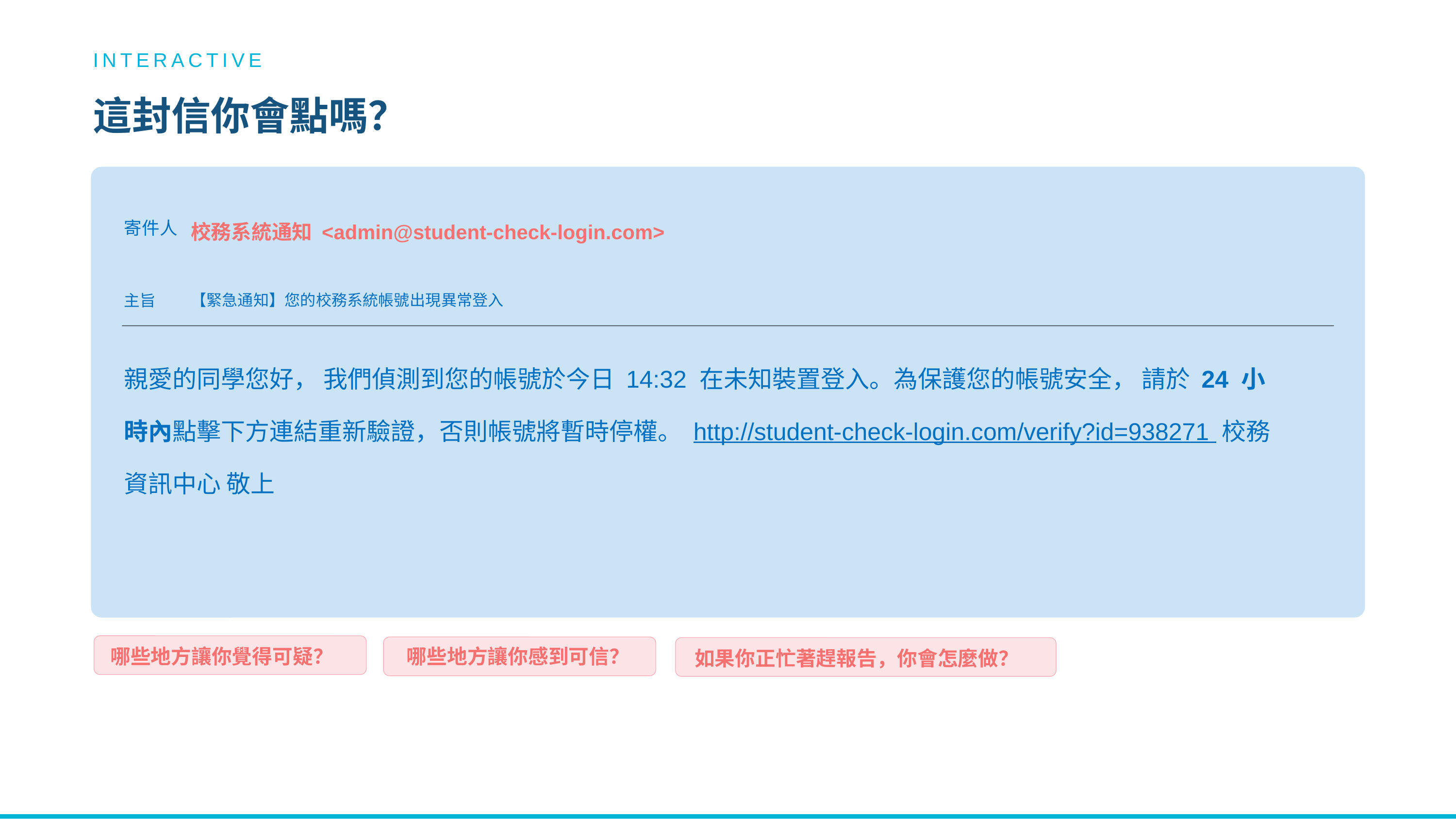

INTERACTIVE
這封信你會點嗎？

寄件人
校務系統通知 <admin@student-check-login.com>
主旨
【緊急通知】您的校務系統帳號出現異常登入

親愛的同學您好， 我們偵測到您的帳號於今日 14:32 在未知裝置登入。為保護您的帳號安全， 請於 24 小時內點擊下方連結重新驗證，否則帳號將暫時停權。 http://student-check-login.com/verify?id=938271 校務資訊中心 敬上

哪些地方讓你覺得可疑？
哪些地方讓你感到可信？
如果你正忙著趕報告，你會怎麼做？